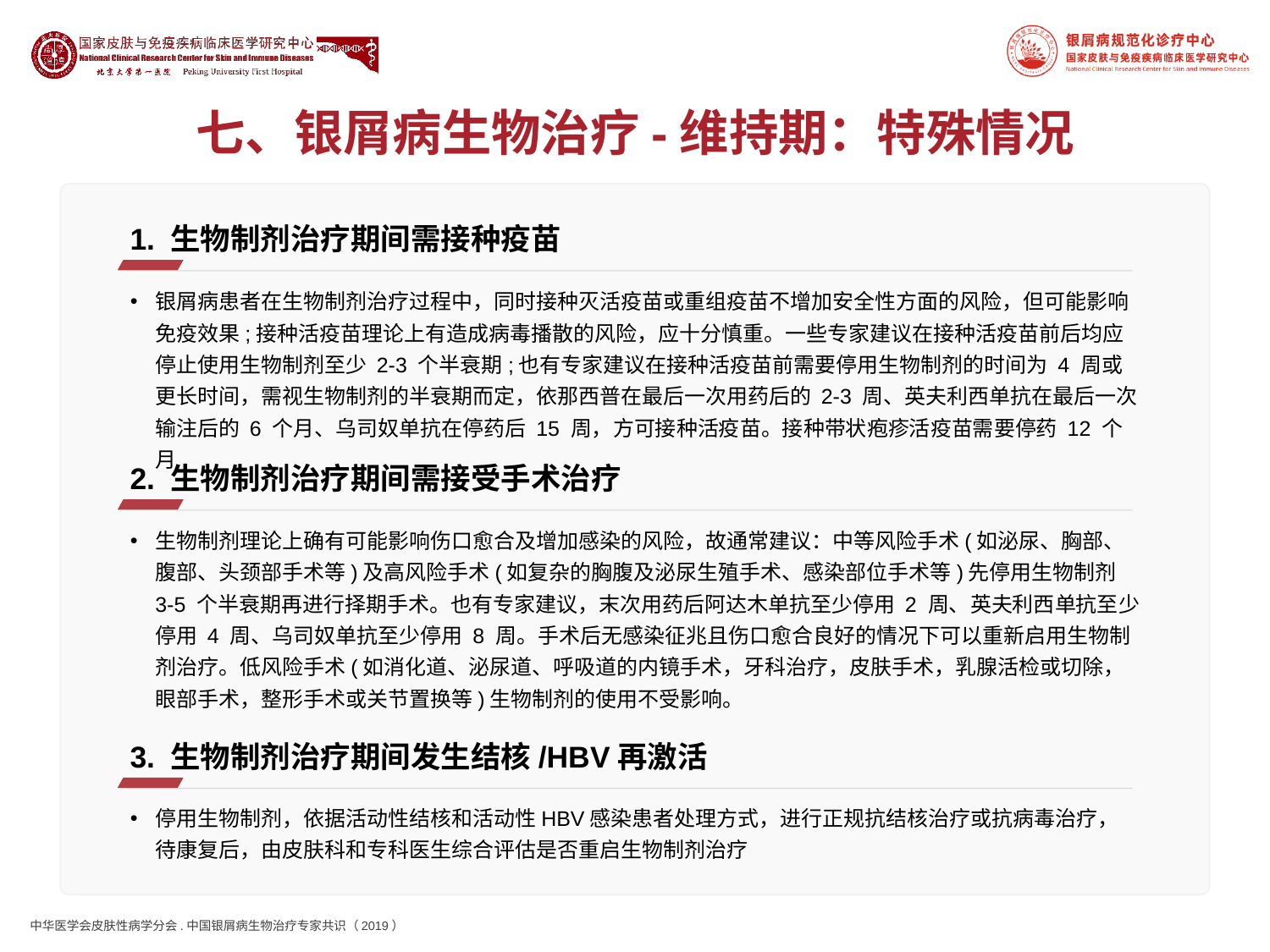

# 七、银屑病生物治疗-维持期：特殊情况

1. 生物制剂治疗期间需接种疫苗

银屑病患者在生物制剂治疗过程中，同时接种灭活疫苗或重组疫苗不增加安全性方面的风险，但可能影响免疫效果;接种活疫苗理论上有造成病毒播散的风险，应十分慎重。一些专家建议在接种活疫苗前后均应停止使用生物制剂至少 2-3 个半衰期;也有专家建议在接种活疫苗前需要停用生物制剂的时间为 4 周或更长时间，需视生物制剂的半衰期而定，依那西普在最后一次用药后的 2-3 周、英夫利西单抗在最后一次输注后的 6 个月、乌司奴单抗在停药后 15 周，方可接种活疫苗。接种带状疱疹活疫苗需要停药 12 个月
2. 生物制剂治疗期间需接受手术治疗

生物制剂理论上确有可能影响伤口愈合及增加感染的风险，故通常建议：中等风险手术(如泌尿、胸部、腹部、头颈部手术等)及高风险手术(如复杂的胸腹及泌尿生殖手术、感染部位手术等)先停用生物制剂 3-5 个半衰期再进行择期手术。也有专家建议，末次用药后阿达木单抗至少停用 2 周、英夫利西单抗至少停用 4 周、乌司奴单抗至少停用 8 周。手术后无感染征兆且伤口愈合良好的情况下可以重新启用生物制剂治疗。低风险手术(如消化道、泌尿道、呼吸道的内镜手术，牙科治疗，皮肤手术，乳腺活检或切除，眼部手术，整形手术或关节置换等)生物制剂的使用不受影响。
3. 生物制剂治疗期间发生结核/HBV再激活

停用生物制剂，依据活动性结核和活动性HBV感染患者处理方式，进行正规抗结核治疗或抗病毒治疗，待康复后，由皮肤科和专科医生综合评估是否重启生物制剂治疗
中华医学会皮肤性病学分会.中国银屑病生物治疗专家共识（2019）